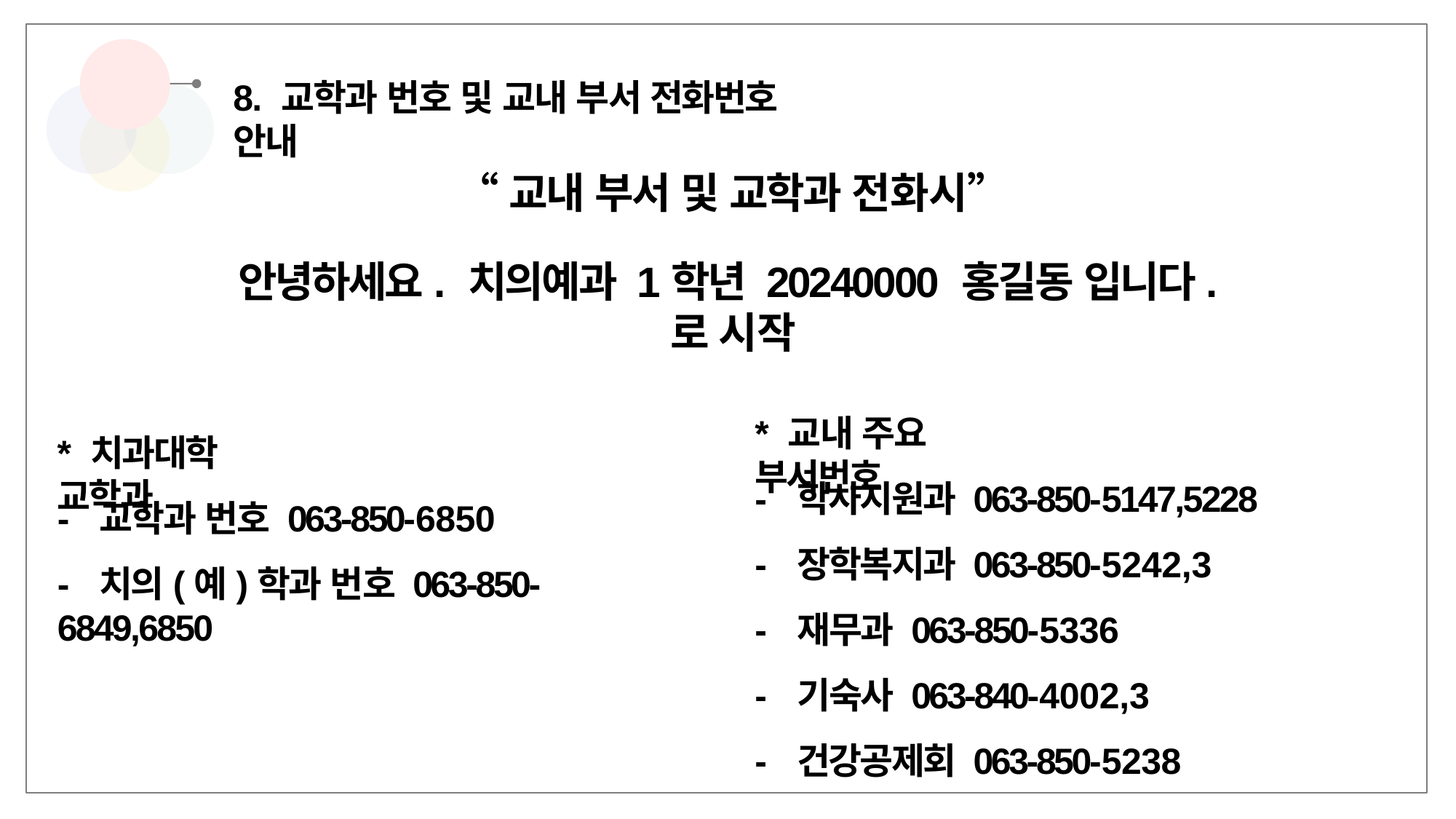

# 8. 교학과 번호 및 교내 부서 전화번호 안내
“교내 부서 및 교학과 전화시”

안녕하세요. 치의예과 1학년 20240000 홍길동 입니다.로 시작
* 교내 주요 부서번호
* 치과대학 교학과
-	학사지원과 063-850-5147,5228
-	장학복지과 063-850-5242,3
-	재무과 063-850-5336
-	기숙사 063-840-4002,3
-	건강공제회 063-850-5238
-	교학과 번호 063-850-6850
-	치의(예)학과 번호 063-850-6849,6850